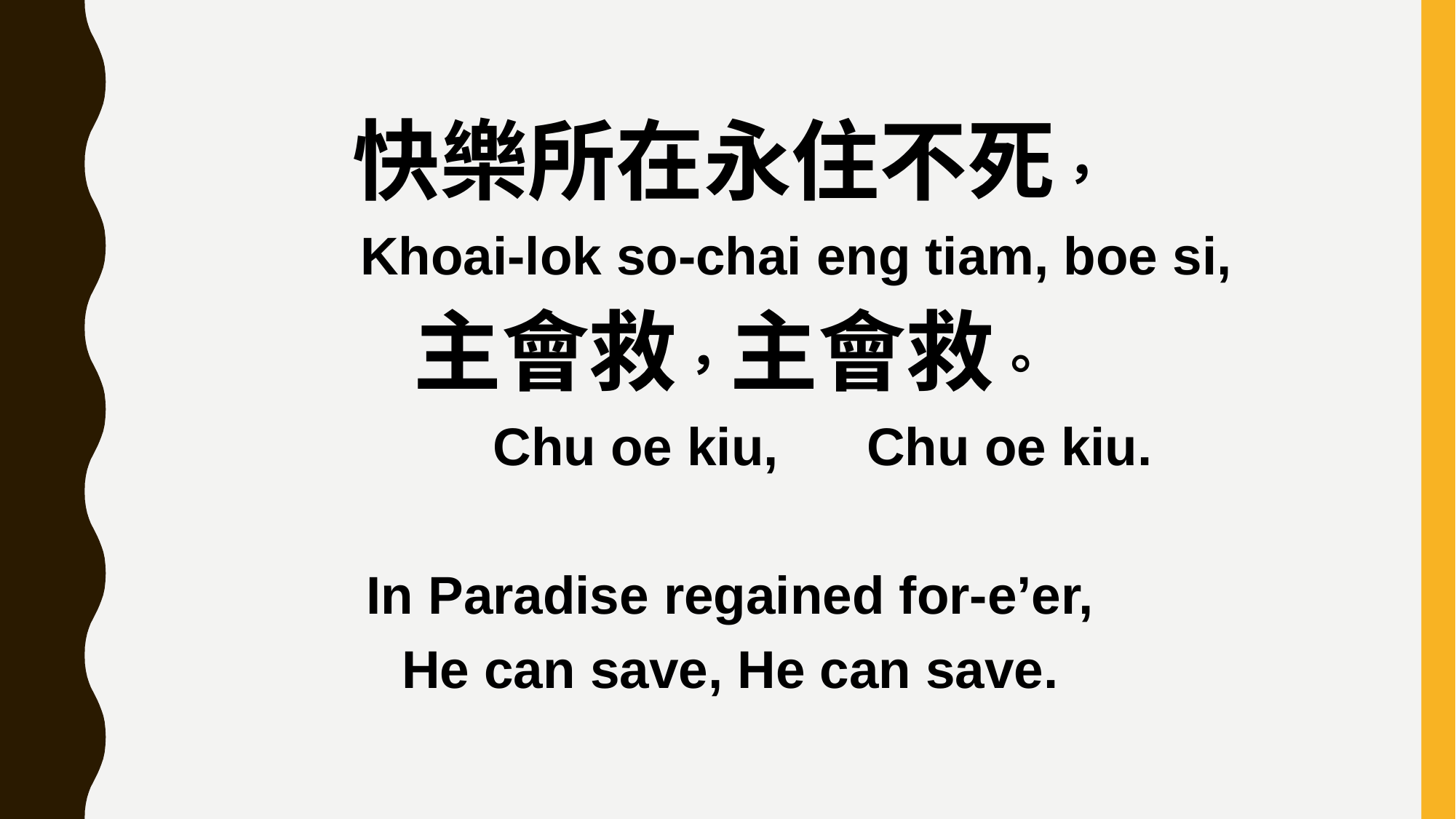

快樂所在永住不死，
           Khoai-lok so-chai eng tiam, boe si,
主會救，主會救。
                    Chu oe kiu,      Chu oe kiu.

In Paradise regained for-e’er,
He can save, He can save.